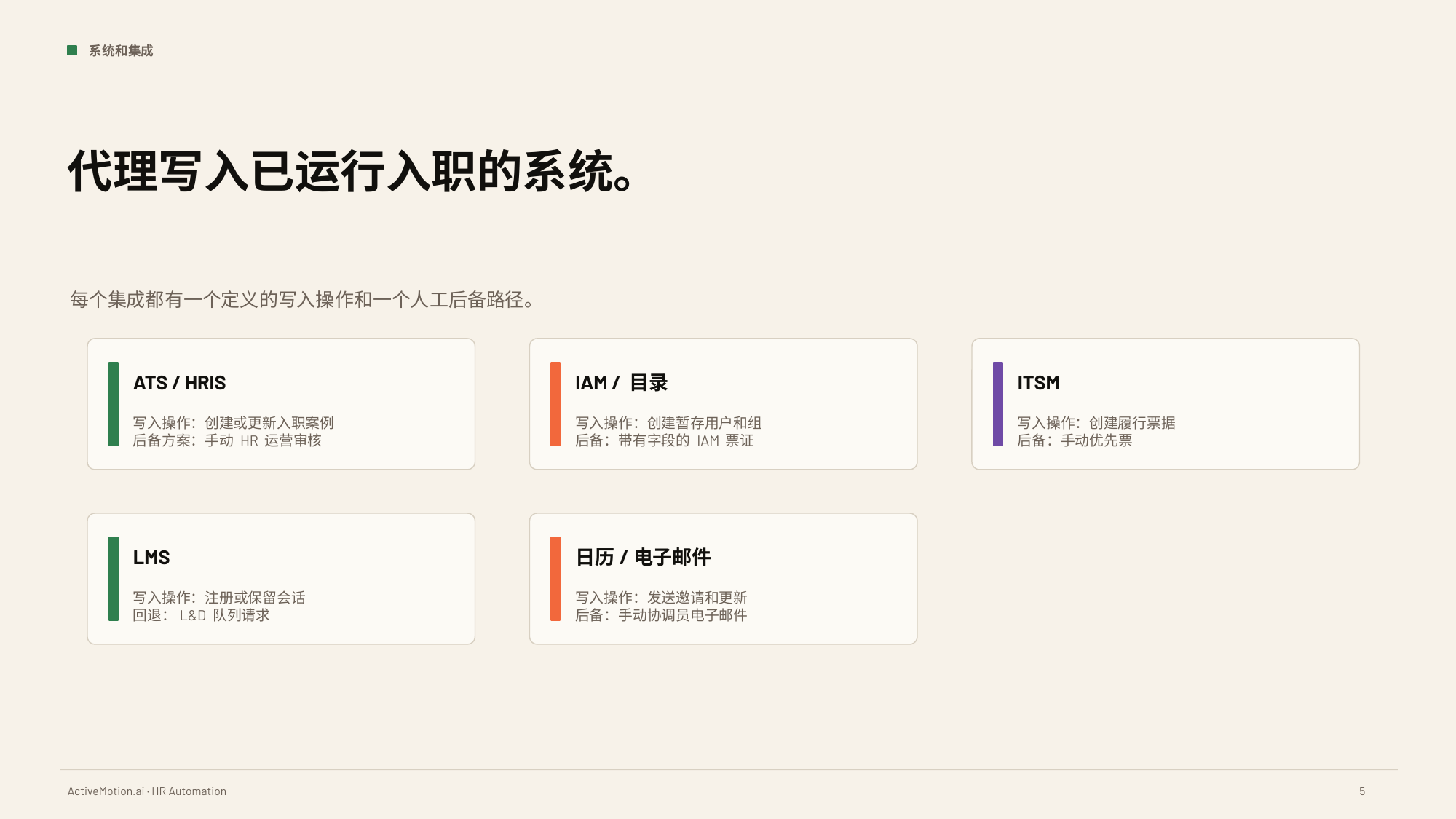

系统和集成

代理写入已运行入职的系统。
每个集成都有一个定义的写入操作和一个人工后备路径。

ATS / HRIS
IAM / 目录
ITSM
写入操作：创建或更新入职案例
后备方案：手动 HR 运营审核
写入操作：创建暂存用户和组
后备：带有字段的 IAM 票证
写入操作：创建履行票据
后备：手动优先票

LMS
日历/电子邮件
写入操作：注册或保留会话
回退：L&D 队列请求
写入操作：发送邀请和更新
后备：手动协调员电子邮件
5